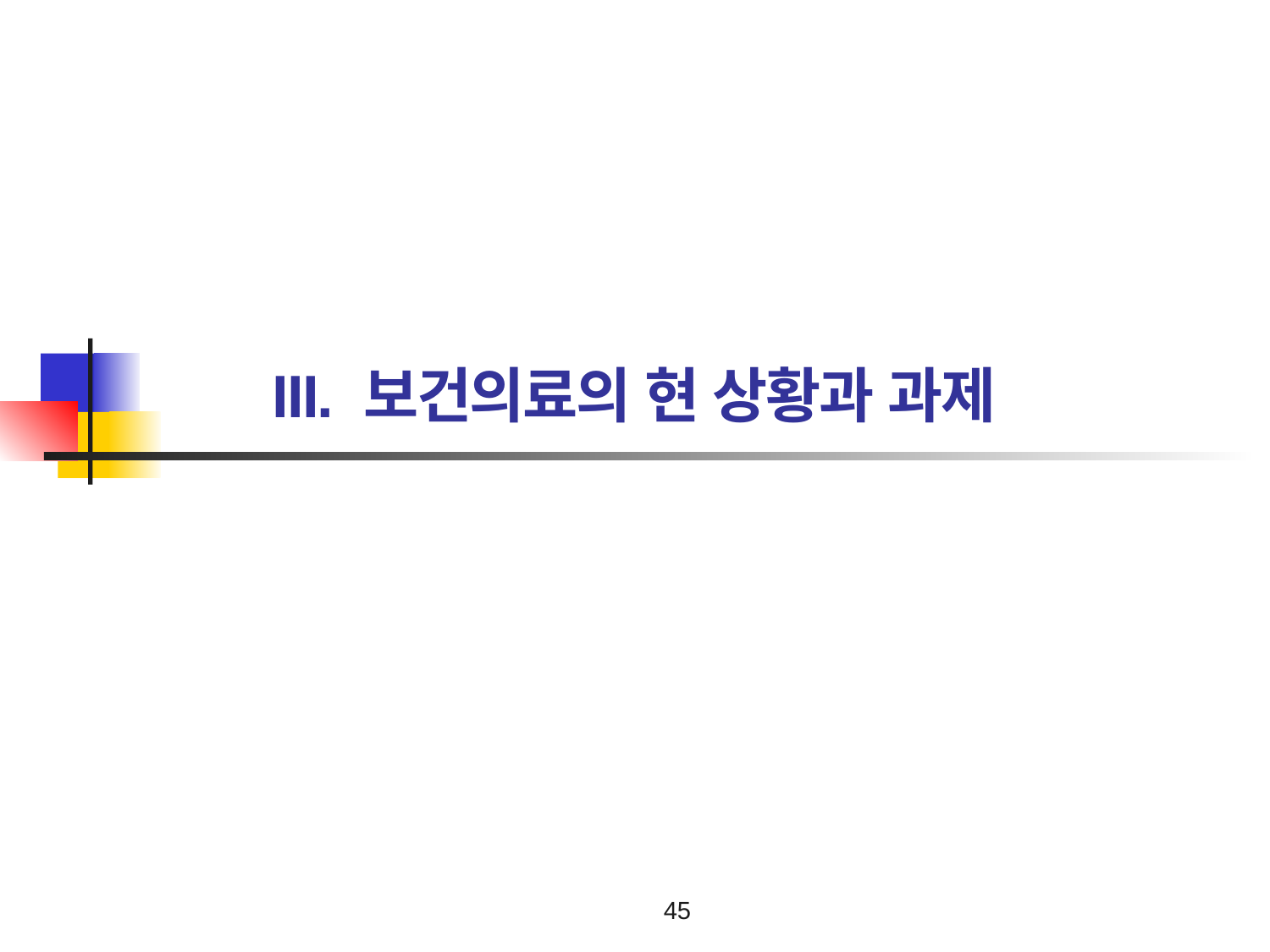

# III. 보건의료의 현 상황과 과제
45